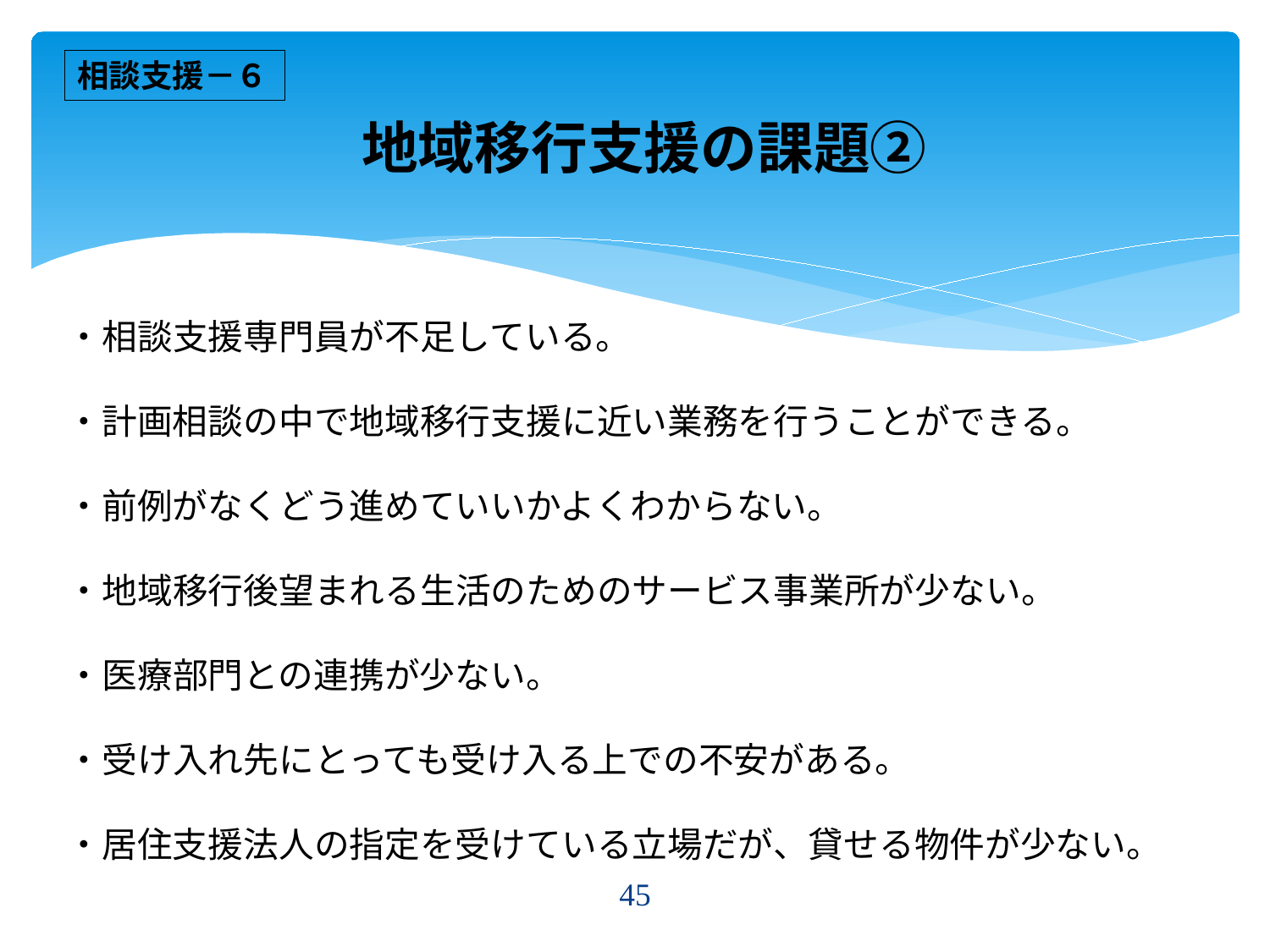

# 地域移行支援の課題②
相談支援－６
・相談支援専門員が不足している。
・計画相談の中で地域移行支援に近い業務を行うことができる。
・前例がなくどう進めていいかよくわからない。
・地域移行後望まれる生活のためのサービス事業所が少ない。
・医療部門との連携が少ない。
・受け入れ先にとっても受け入る上での不安がある。
・居住支援法人の指定を受けている立場だが、貸せる物件が少ない。

45